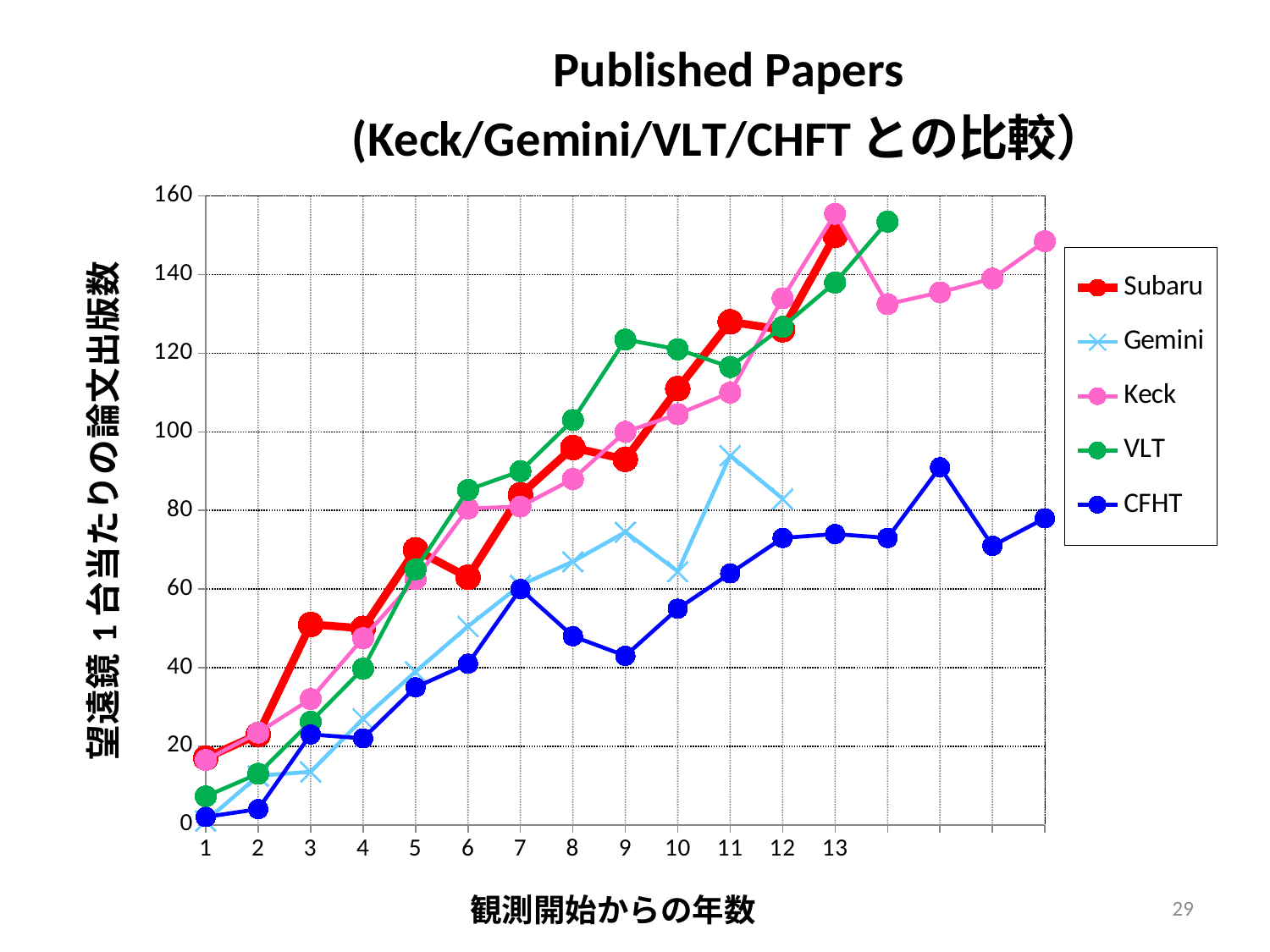

### Chart: Published Papers
(Keck/Gemini/VLT/CHFTとの比較）

| Category | Subaru | Gemini | Keck  | VLT | CFHT |
|---|---|---|---|---|---|
29